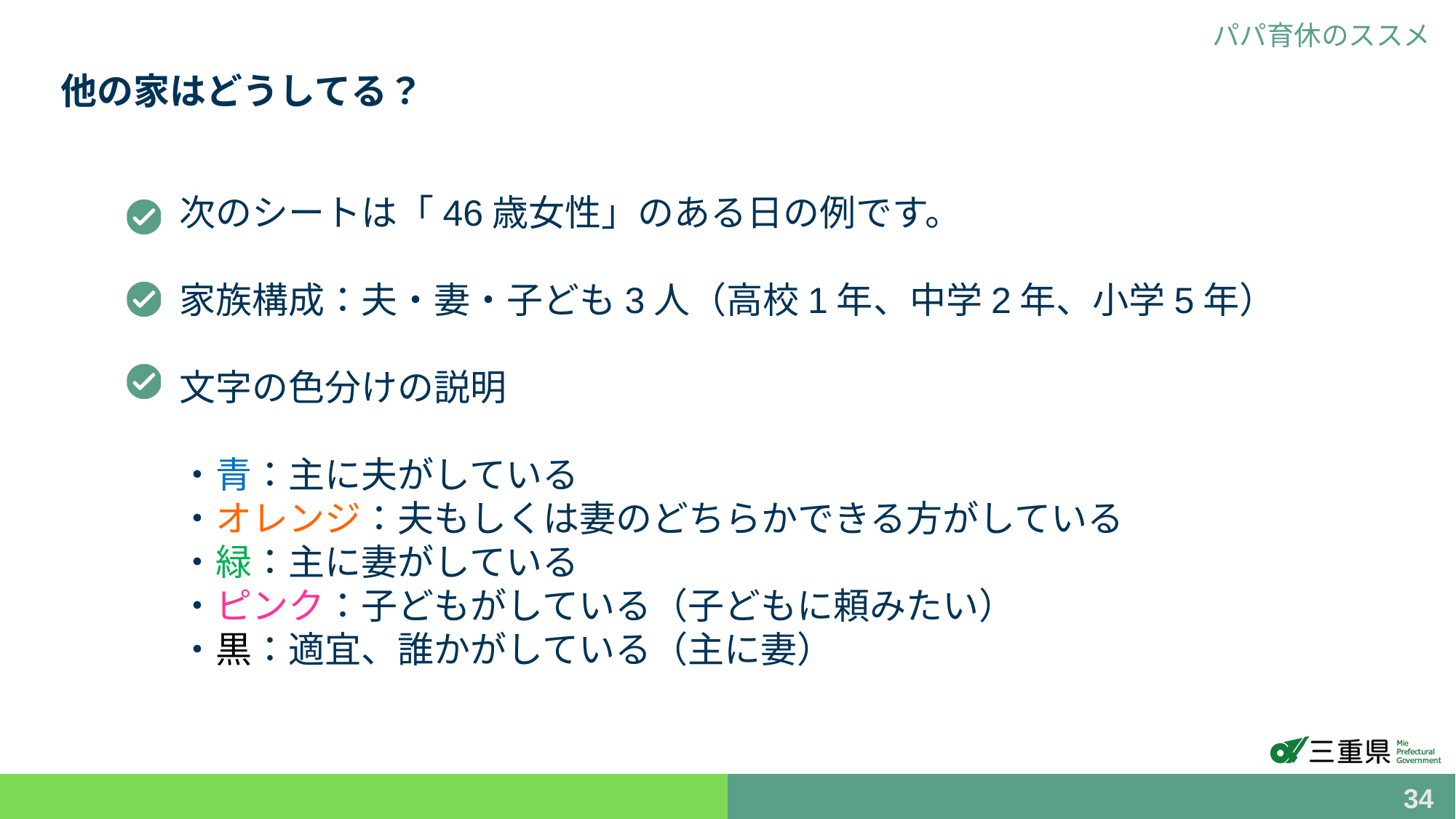

パパ育休のススメ
他の家はどうしてる？
次のシートは「46歳女性」のある日の例です。

家族構成：夫・妻・子ども3人（高校1年、中学2年、小学5年）

文字の色分けの説明

・青：主に夫がしている
・オレンジ：夫もしくは妻のどちらかできる方がしている
・緑：主に妻がしている
・ピンク：子どもがしている（子どもに頼みたい）
・黒：適宜、誰かがしている（主に妻）